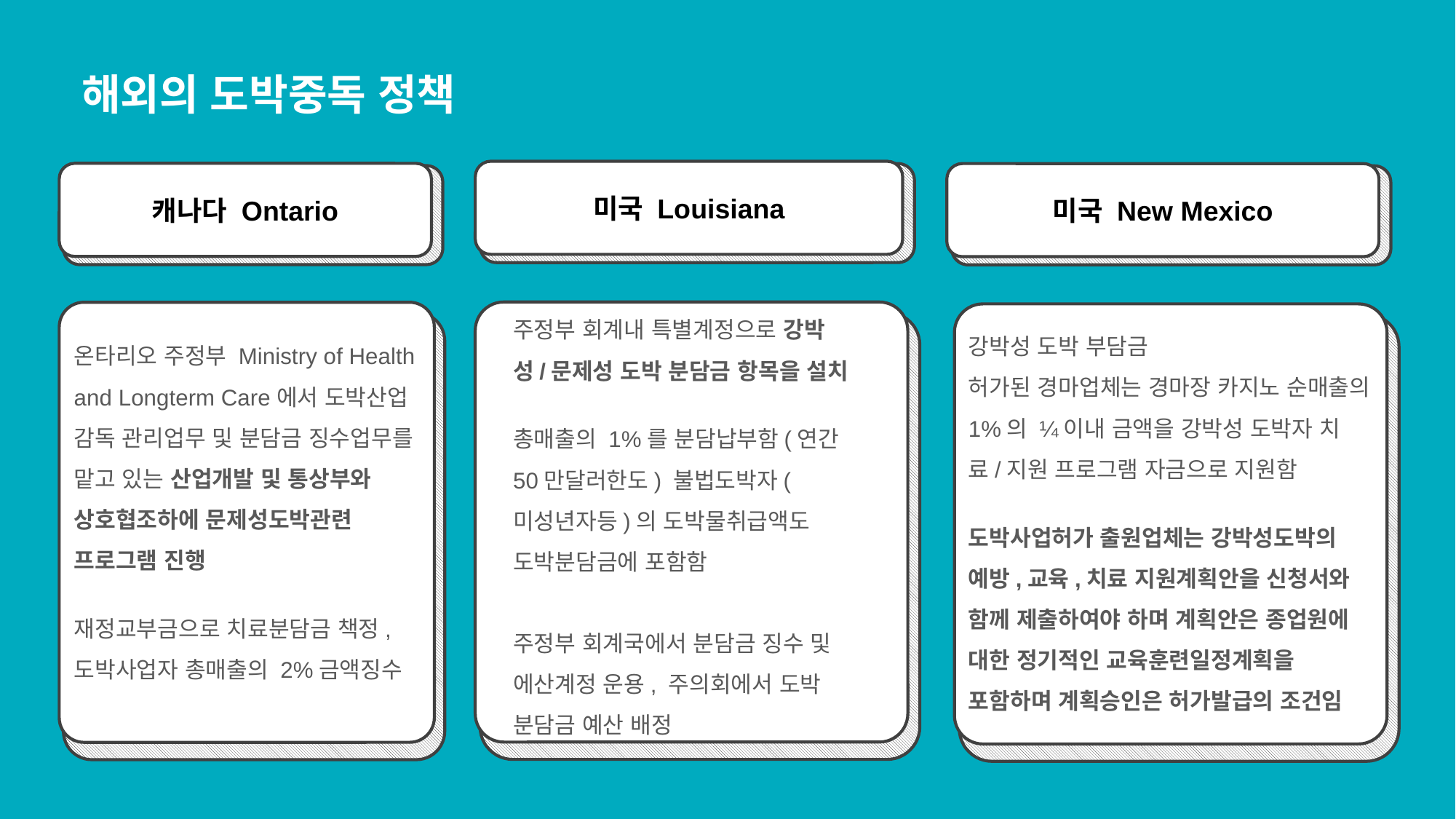

해외의 도박중독 정책
미국 Louisiana

캐나다 Ontario

미국 New Mexico

주정부 회계내 특별계정으로 강박성/문제성 도박 분담금 항목을 설치

총매출의 1%를 분담납부함(연간 50만달러한도) 불법도박자(미성년자등)의 도박물취급액도 도박분담금에 포함함

주정부 회계국에서 분담금 징수 및 에산계정 운용, 주의회에서 도박 분담금 예산 배정

강박성 도박 부담금
허가된 경마업체는 경마장 카지노 순매출의 1%의 ¼이내 금액을 강박성 도박자 치료/지원 프로그램 자금으로 지원함

도박사업허가 출원업체는 강박성도박의 예방,교육,치료 지원계획안을 신청서와 함께 제출하여야 하며 계획안은 종업원에 대한 정기적인 교육훈련일정계획을 포함하며 계획승인은 허가발급의 조건임
온타리오 주정부 Ministry of Health and Longterm Care에서 도박산업 감독 관리업무 및 분담금 징수업무를 맡고 있는 산업개발 및 통상부와 상호협조하에 문제성도박관련 프로그램 진행

재정교부금으로 치료분담금 책정,도박사업자 총매출의 2%금액징수